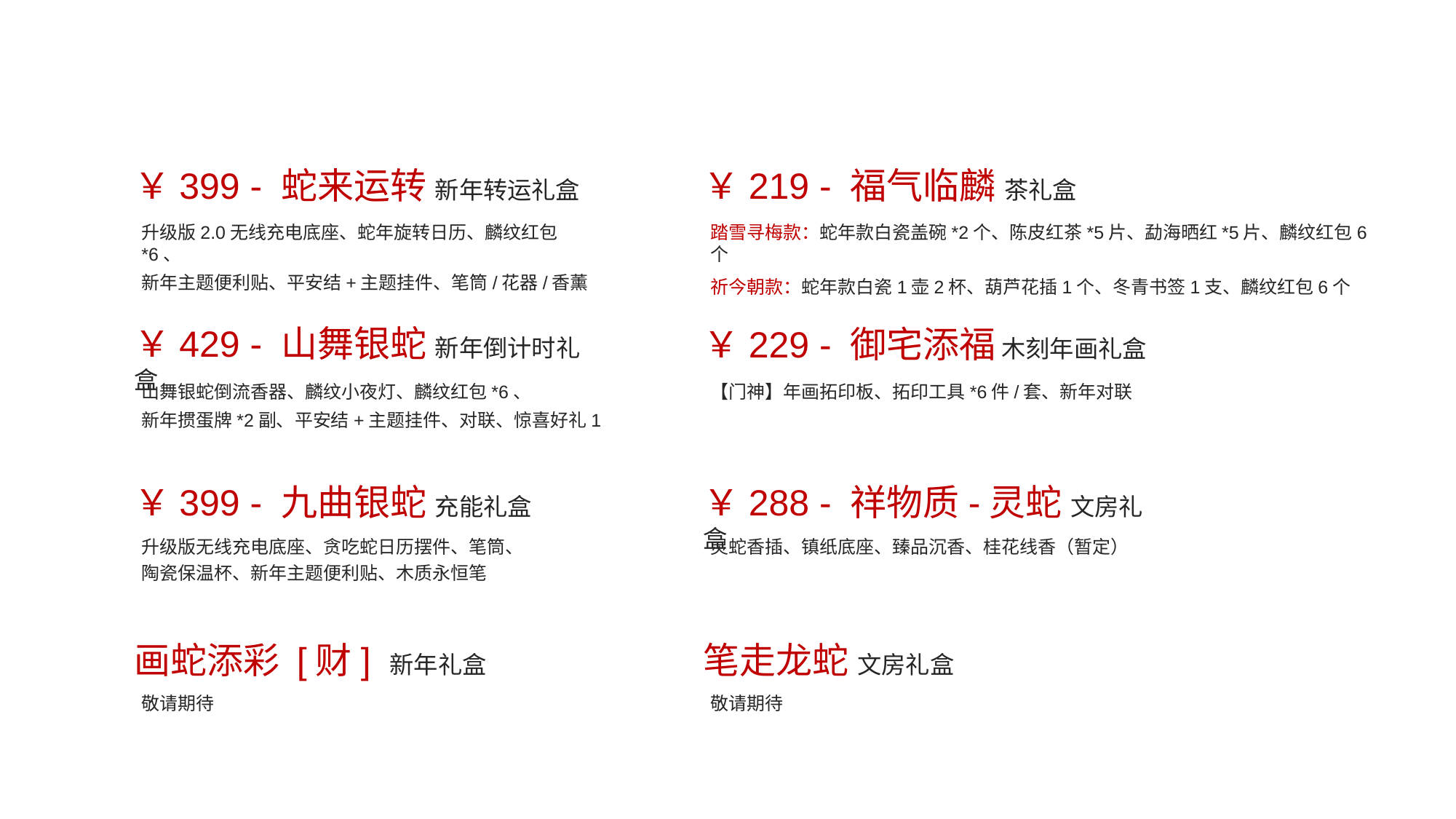

￥399 - 蛇来运转 新年转运礼盒
￥219 - 福气临麟 茶礼盒
升级版2.0无线充电底座、蛇年旋转日历、麟纹红包*6、
新年主题便利贴、平安结+主题挂件、笔筒/花器/香薰
踏雪寻梅款：蛇年款白瓷盖碗*2个、陈皮红茶*5片、勐海晒红*5片、麟纹红包6个
祈今朝款：蛇年款白瓷1壶2杯、葫芦花插1个、冬青书签1支、麟纹红包6个
￥429 - 山舞银蛇 新年倒计时礼盒
￥229 - 御宅添福 木刻年画礼盒
山舞银蛇倒流香器、麟纹小夜灯、麟纹红包*6、
新年掼蛋牌*2副、平安结+主题挂件、对联、惊喜好礼1
【门神】年画拓印板、拓印工具*6件/套、新年对联
￥399 - 九曲银蛇 充能礼盒
￥288 - 祥物质-灵蛇 文房礼盒
升级版无线充电底座、贪吃蛇日历摆件、笔筒、
陶瓷保温杯、新年主题便利贴、木质永恒笔
灵蛇香插、镇纸底座、臻品沉香、桂花线香（暂定）
画蛇添彩 [财] 新年礼盒
笔走龙蛇 文房礼盒
敬请期待
敬请期待